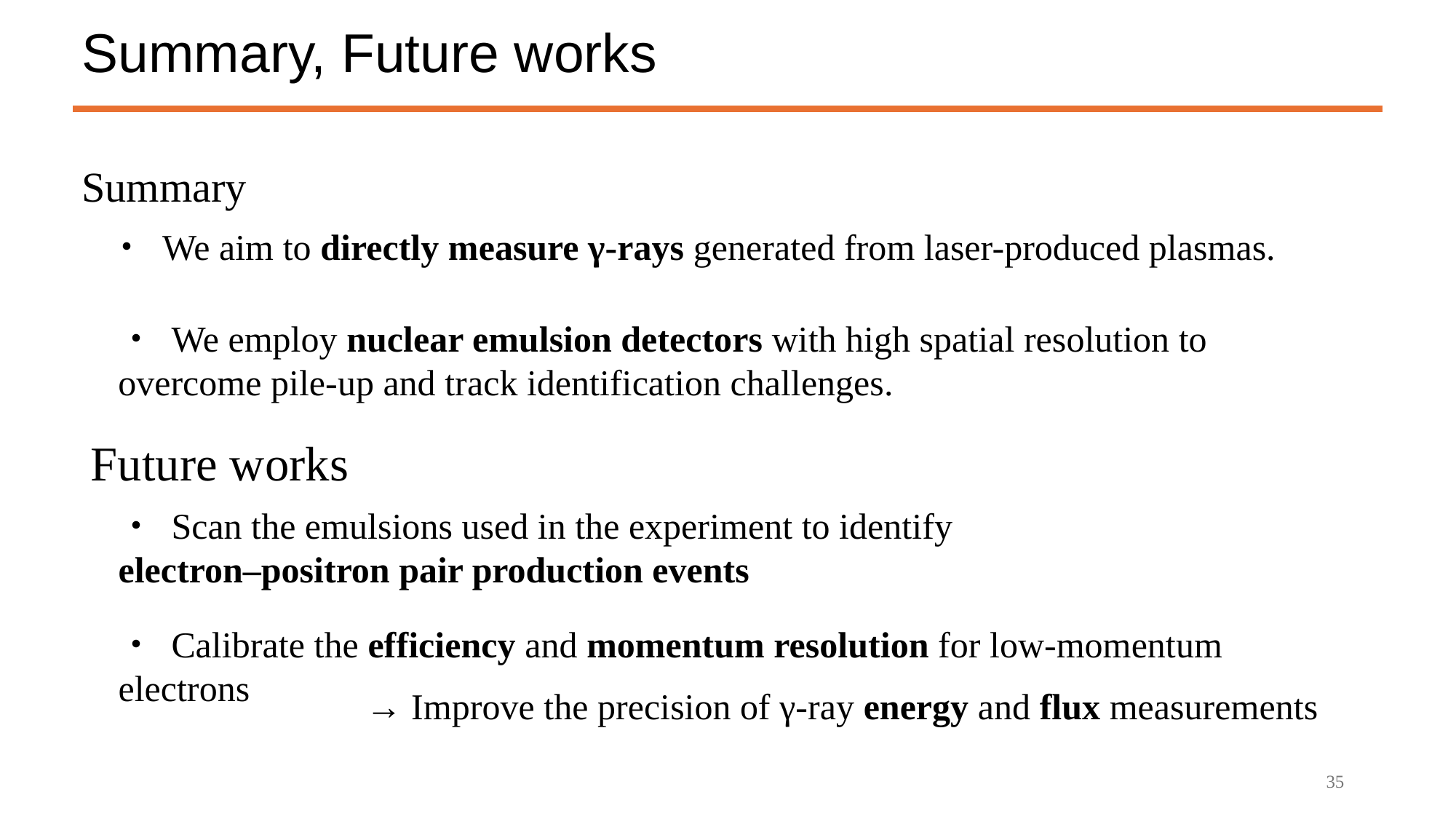

# Summary, Future works
Summary
・ We aim to directly measure γ-rays generated from laser-produced plasmas.
・ We employ nuclear emulsion detectors with high spatial resolution to overcome pile-up and track identification challenges.
Future works
・ Scan the emulsions used in the experiment to identify electron–positron pair production events
・ Calibrate the efficiency and momentum resolution for low-momentum electrons
→ Improve the precision of γ-ray energy and flux measurements
35